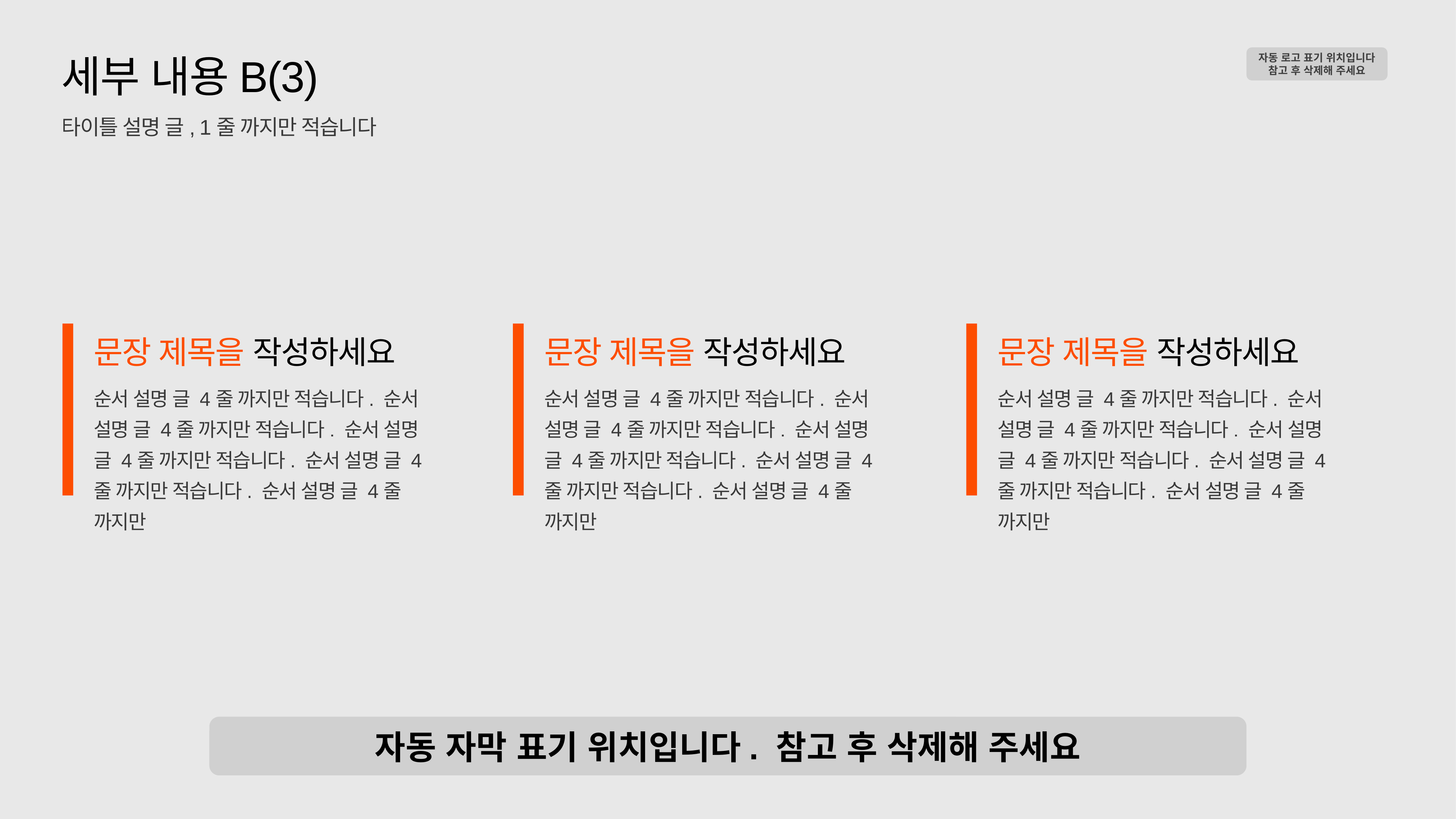

자동 로고 표기 위치입니다
참고 후 삭제해 주세요
세부 내용B(3)
타이틀 설명 글, 1줄 까지만 적습니다
문장 제목을 작성하세요
순서 설명 글 4줄 까지만 적습니다. 순서 설명 글 4줄 까지만 적습니다. 순서 설명 글 4줄 까지만 적습니다. 순서 설명 글 4줄 까지만 적습니다. 순서 설명 글 4줄 까지만
문장 제목을 작성하세요
순서 설명 글 4줄 까지만 적습니다. 순서 설명 글 4줄 까지만 적습니다. 순서 설명 글 4줄 까지만 적습니다. 순서 설명 글 4줄 까지만 적습니다. 순서 설명 글 4줄 까지만
문장 제목을 작성하세요
순서 설명 글 4줄 까지만 적습니다. 순서 설명 글 4줄 까지만 적습니다. 순서 설명 글 4줄 까지만 적습니다. 순서 설명 글 4줄 까지만 적습니다. 순서 설명 글 4줄 까지만

자동 자막 표기 위치입니다. 참고 후 삭제해 주세요